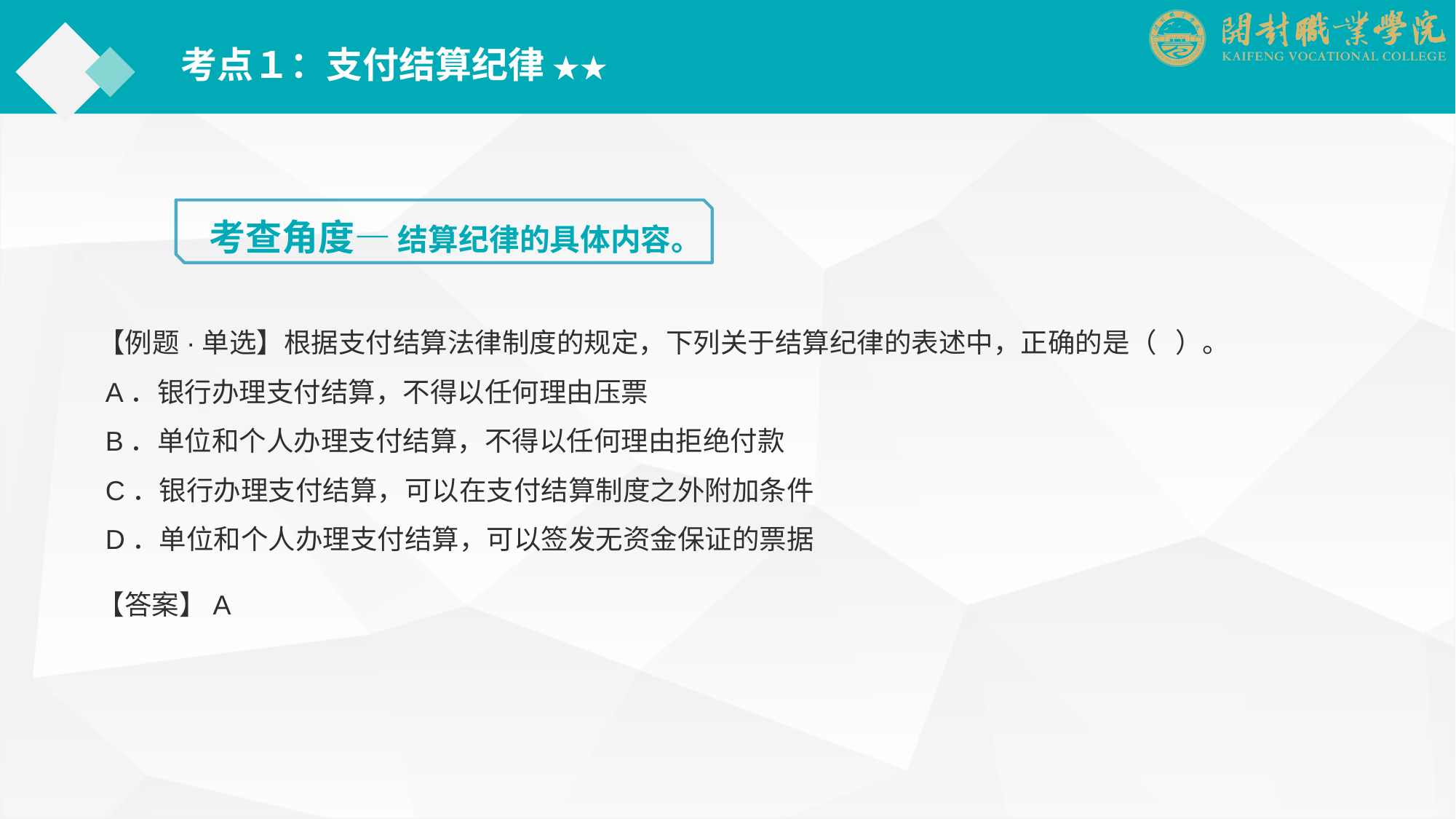

考点１：支付结算纪律 ★★

考查角度— 结算纪律的具体内容。
【例题·单选】根据支付结算法律制度的规定，下列关于结算纪律的表述中，正确的是（   ）。
 A．银行办理支付结算，不得以任何理由压票
 B．单位和个人办理支付结算，不得以任何理由拒绝付款
 C．银行办理支付结算，可以在支付结算制度之外附加条件
 D．单位和个人办理支付结算，可以签发无资金保证的票据
【答案】A